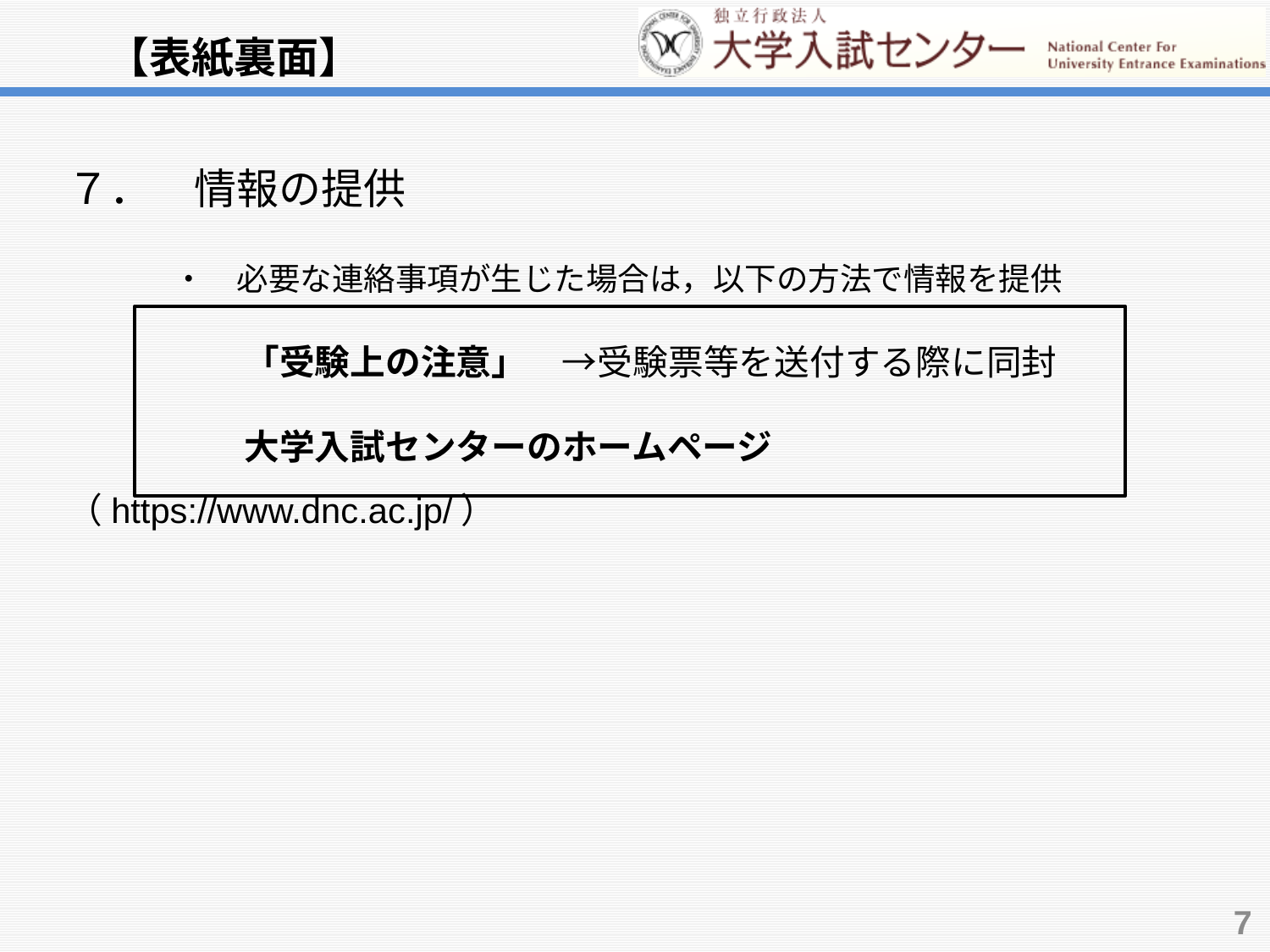

【表紙裏面】
７．　情報の提供
　　　・　必要な連絡事項が生じた場合は，以下の方法で情報を提供
　　　　　「受験上の注意」　→受験票等を送付する際に同封
　　　　　大学入試センターのホームページ （https://www.dnc.ac.jp/）

7